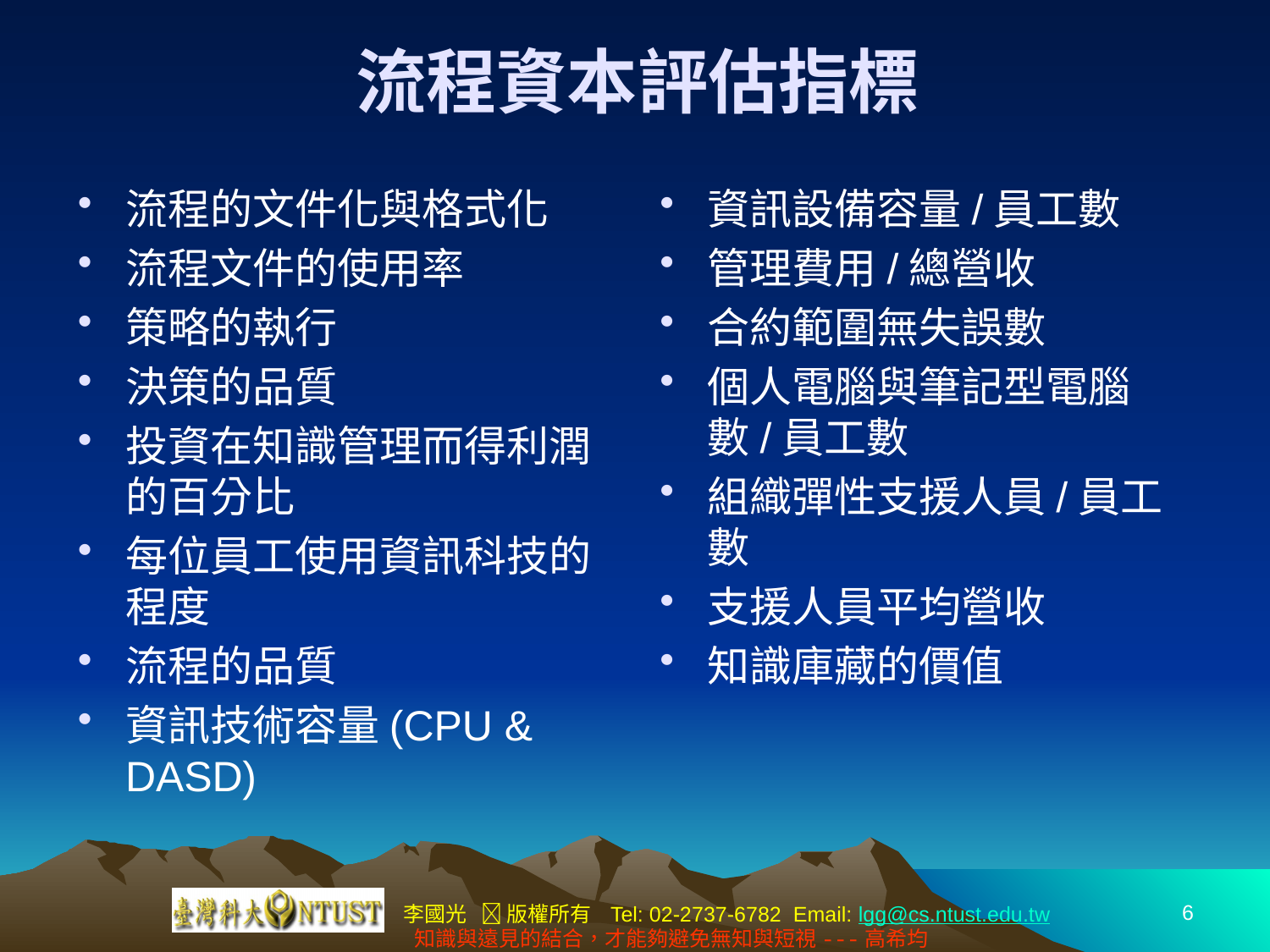

# 流程資本評估指標
流程的文件化與格式化
流程文件的使用率
策略的執行
決策的品質
投資在知識管理而得利潤的百分比
每位員工使用資訊科技的程度
流程的品質
資訊技術容量(CPU & DASD)
資訊設備容量/員工數
管理費用/總營收
合約範圍無失誤數
個人電腦與筆記型電腦數/員工數
組織彈性支援人員/員工數
支援人員平均營收
知識庫藏的價值

6